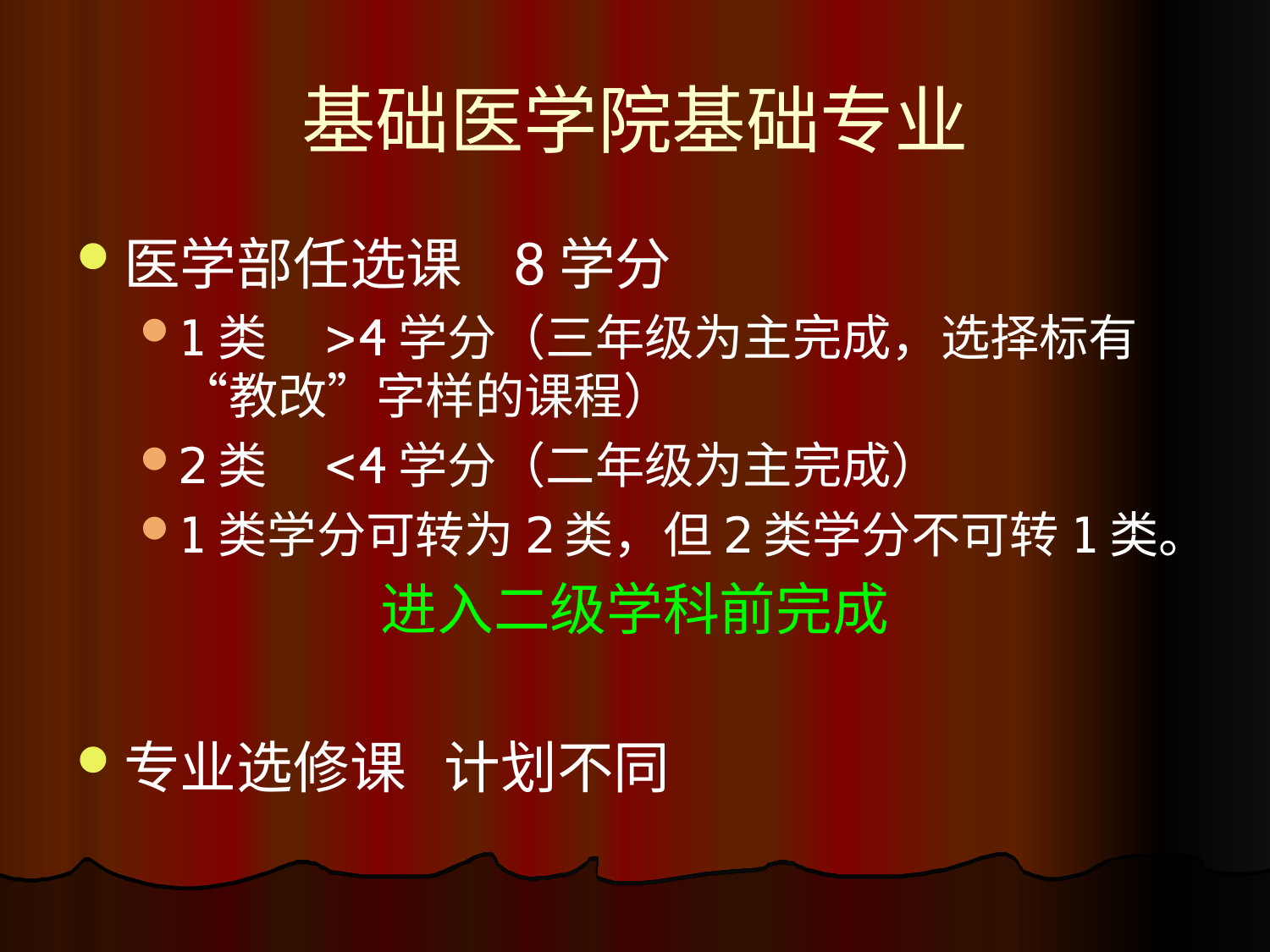

# 基础医学院基础专业
医学部任选课   8学分
1类    >4学分（三年级为主完成，选择标有“教改”字样的课程）
2类    <4学分（二年级为主完成）
1类学分可转为2类，但2类学分不可转1类。
进入二级学科前完成

专业选修课   计划不同